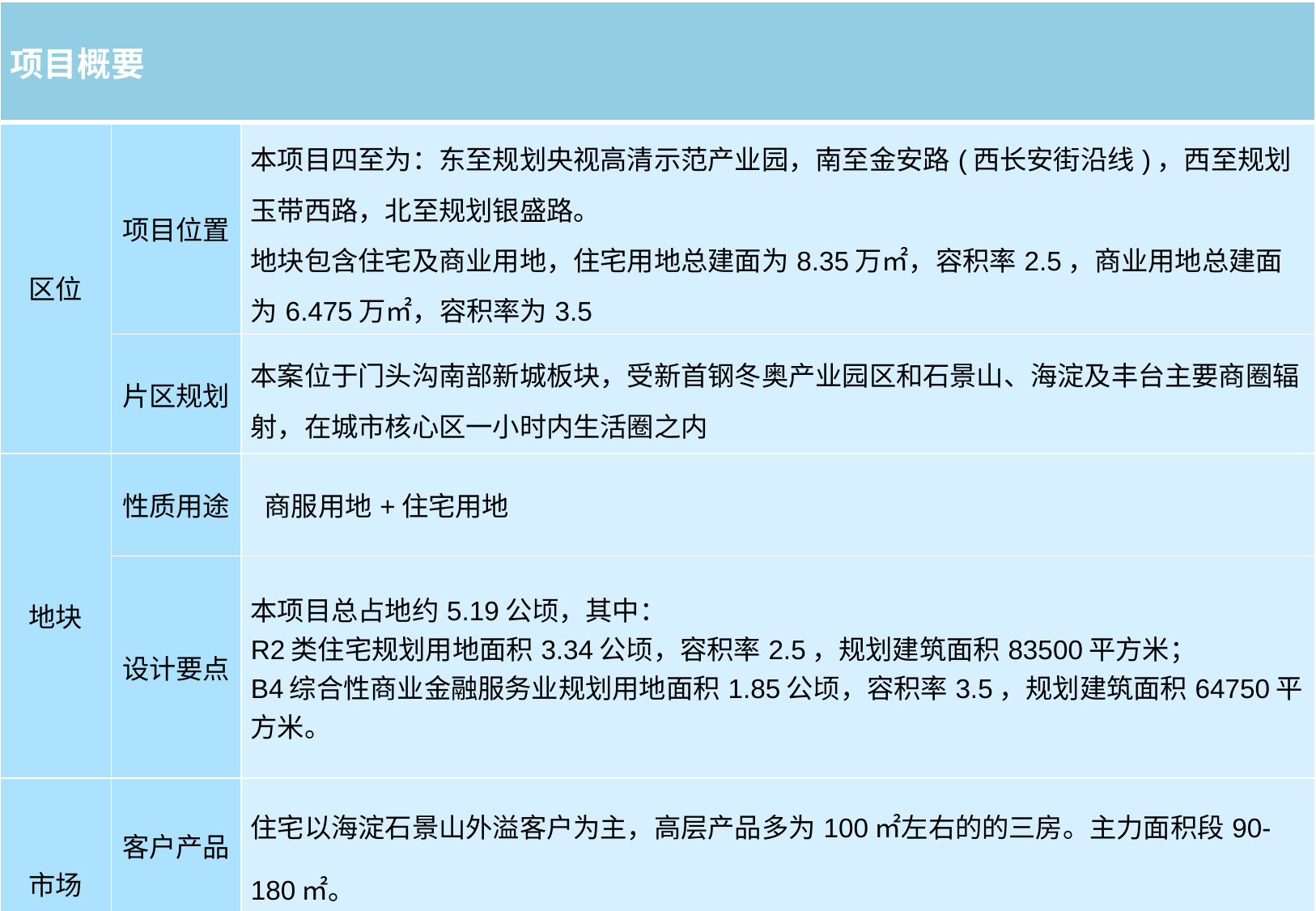

| 项目概要 |  |  |
| --- | --- | --- |
| 区位 | 项目位置 | 本项目四至为：东至规划央视高清示范产业园，南至金安路(西长安街沿线)，西至规划玉带西路，北至规划银盛路。 地块包含住宅及商业用地，住宅用地总建面为8.35万㎡，容积率2.5，商业用地总建面为6.475万㎡，容积率为3.5 |
|  | 片区规划 | 本案位于门头沟南部新城板块，受新首钢冬奥产业园区和石景山、海淀及丰台主要商圈辐射，在城市核心区一小时内生活圈之内 |
| 地块 | 性质用途 | 商服用地+住宅用地 |
|  | 设计要点 | 本项目总占地约5.19公顷，其中： R2类住宅规划用地面积3.34公顷，容积率2.5，规划建筑面积83500平方米； B4综合性商业金融服务业规划用地面积1.85公顷，容积率3.5，规划建筑面积64750平方米。 |
| 市场 | 客户产品 | 住宅以海淀石景山外溢客户为主，高层产品多为100㎡左右的的三房。主力面积段90-180㎡。 |
|  | 售价去化 | 周边楼盘高层多为精装，售价5.2--6.5万元/㎡，年销量8-15万㎡。 |
2